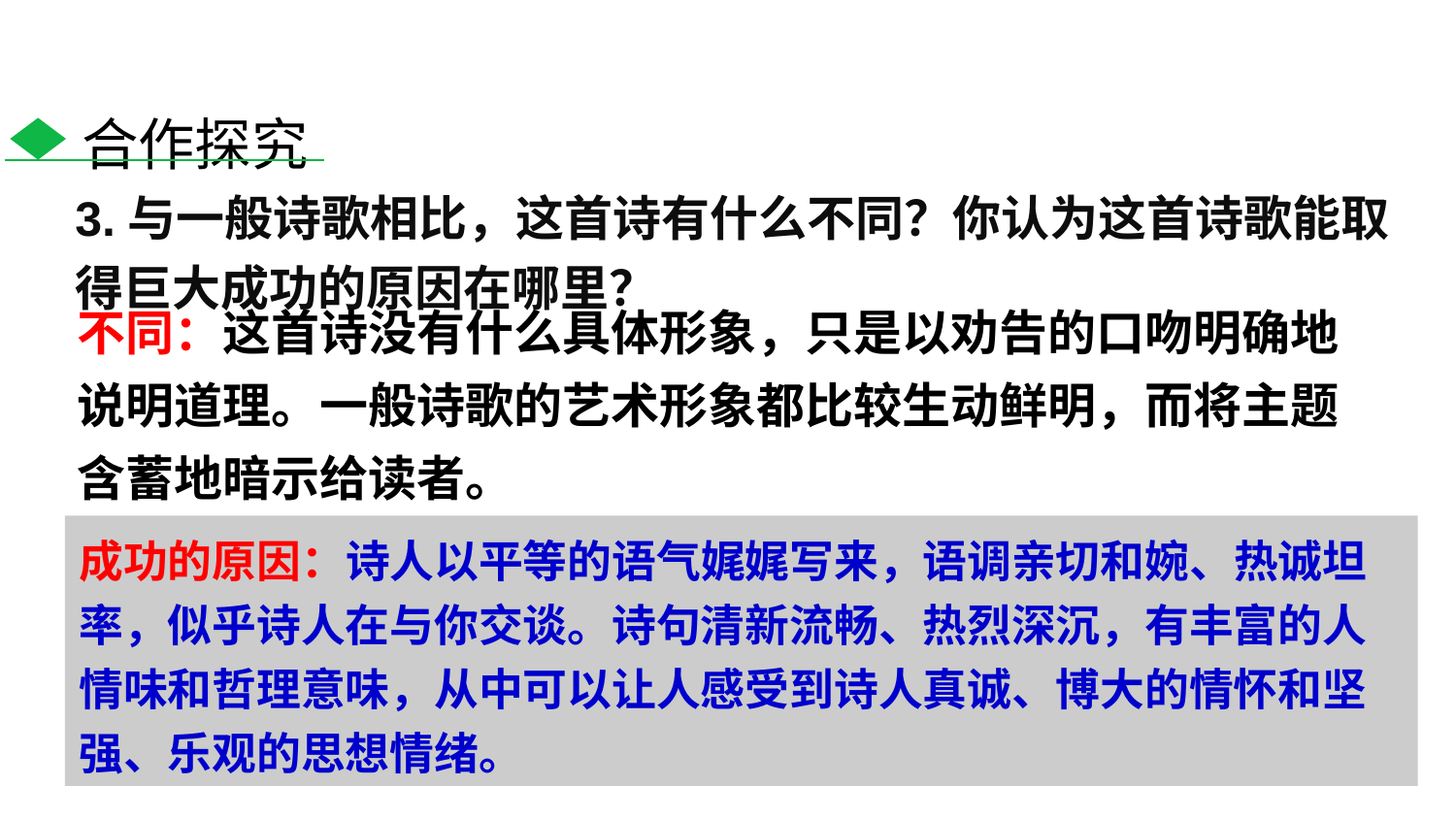

合作探究

3.与一般诗歌相比，这首诗有什么不同？你认为这首诗歌能取得巨大成功的原因在哪里？
不同：这首诗没有什么具体形象，只是以劝告的口吻明确地说明道理。一般诗歌的艺术形象都比较生动鲜明，而将主题含蓄地暗示给读者。
成功的原因：诗人以平等的语气娓娓写来，语调亲切和婉、热诚坦率，似乎诗人在与你交谈。诗句清新流畅、热烈深沉，有丰富的人情味和哲理意味，从中可以让人感受到诗人真诚、博大的情怀和坚强、乐观的思想情绪。